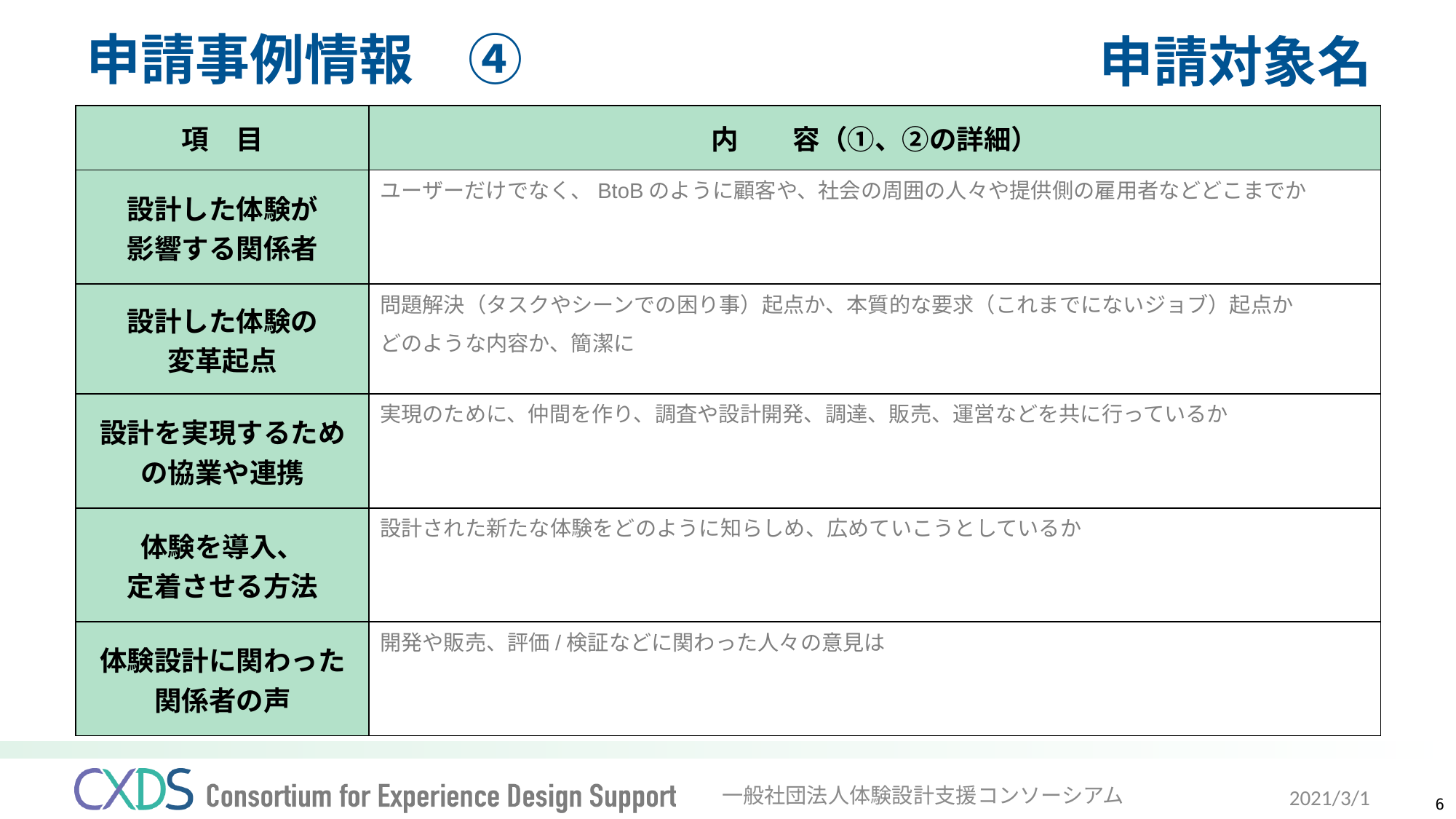

# 申請対象名
ユーザーだけでなく、BtoBのように顧客や、社会の周囲の人々や提供側の雇用者などどこまでか
問題解決（タスクやシーンでの困り事）起点か、本質的な要求（これまでにないジョブ）起点か
どのような内容か、簡潔に
実現のために、仲間を作り、調査や設計開発、調達、販売、運営などを共に行っているか
設計された新たな体験をどのように知らしめ、広めていこうとしているか
開発や販売、評価/検証などに関わった人々の意見は
2021/3/1
一般社団法人体験設計支援コンソーシアム